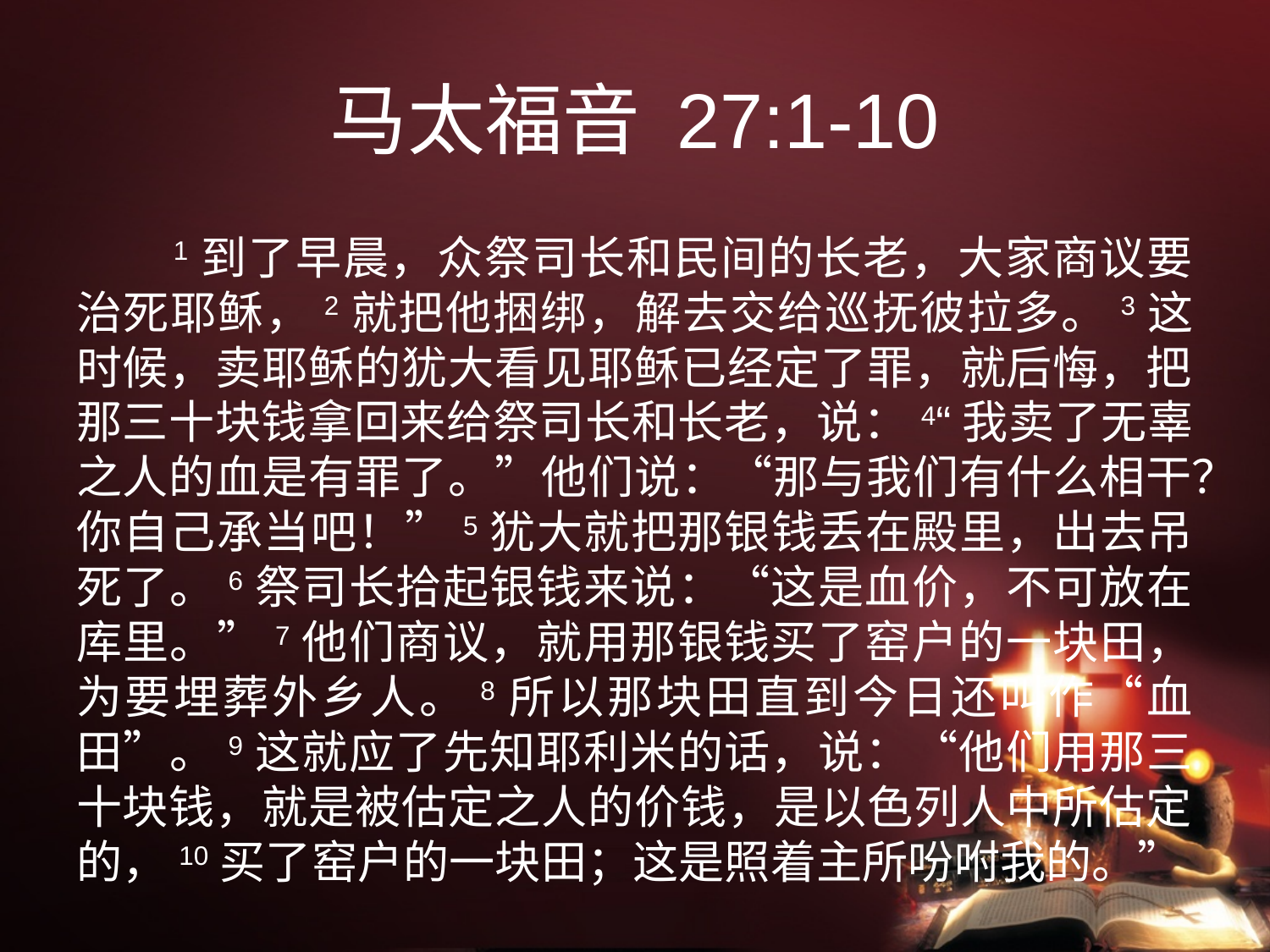

# 马太福音 27:1-10
           1到了早晨，众祭司长和民间的长老，大家商议要治死耶稣，2就把他捆绑，解去交给巡抚彼拉多。3这时候，卖耶稣的犹大看见耶稣已经定了罪，就后悔，把那三十块钱拿回来给祭司长和长老，说：4“我卖了无辜之人的血是有罪了。”他们说：“那与我们有什么相干？你自己承当吧！”5犹大就把那银钱丢在殿里，出去吊死了。6祭司长拾起银钱来说：“这是血价，不可放在库里。”7他们商议，就用那银钱买了窑户的一块田，为要埋葬外乡人。8所以那块田直到今日还叫作“血田”。9这就应了先知耶利米的话，说：“他们用那三十块钱，就是被估定之人的价钱，是以色列人中所估定的，10买了窑户的一块田；这是照着主所吩咐我的。”